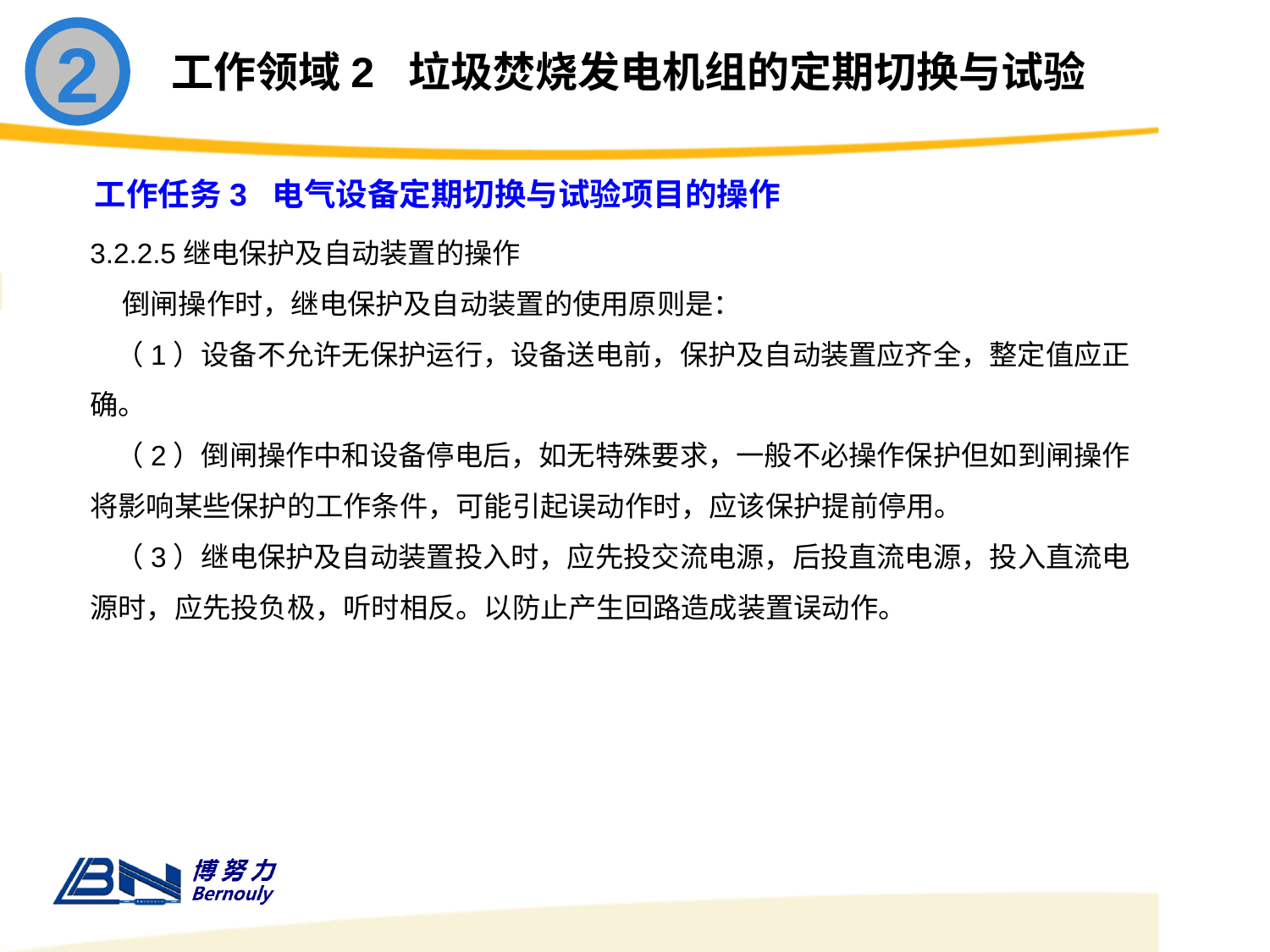

2
工作领域2  垃圾焚烧发电机组的定期切换与试验
工作任务3  电气设备定期切换与试验项目的操作
3.2.2.5继电保护及自动装置的操作
    倒闸操作时，继电保护及自动装置的使用原则是：
   （1）设备不允许无保护运行，设备送电前，保护及自动装置应齐全，整定值应正确。
   （2）倒闸操作中和设备停电后，如无特殊要求，一般不必操作保护但如到闸操作将影响某些保护的工作条件，可能引起误动作时，应该保护提前停用。
   （3）继电保护及自动装置投入时，应先投交流电源，后投直流电源，投入直流电源时，应先投负极，听时相反。以防止产生回路造成装置误动作。